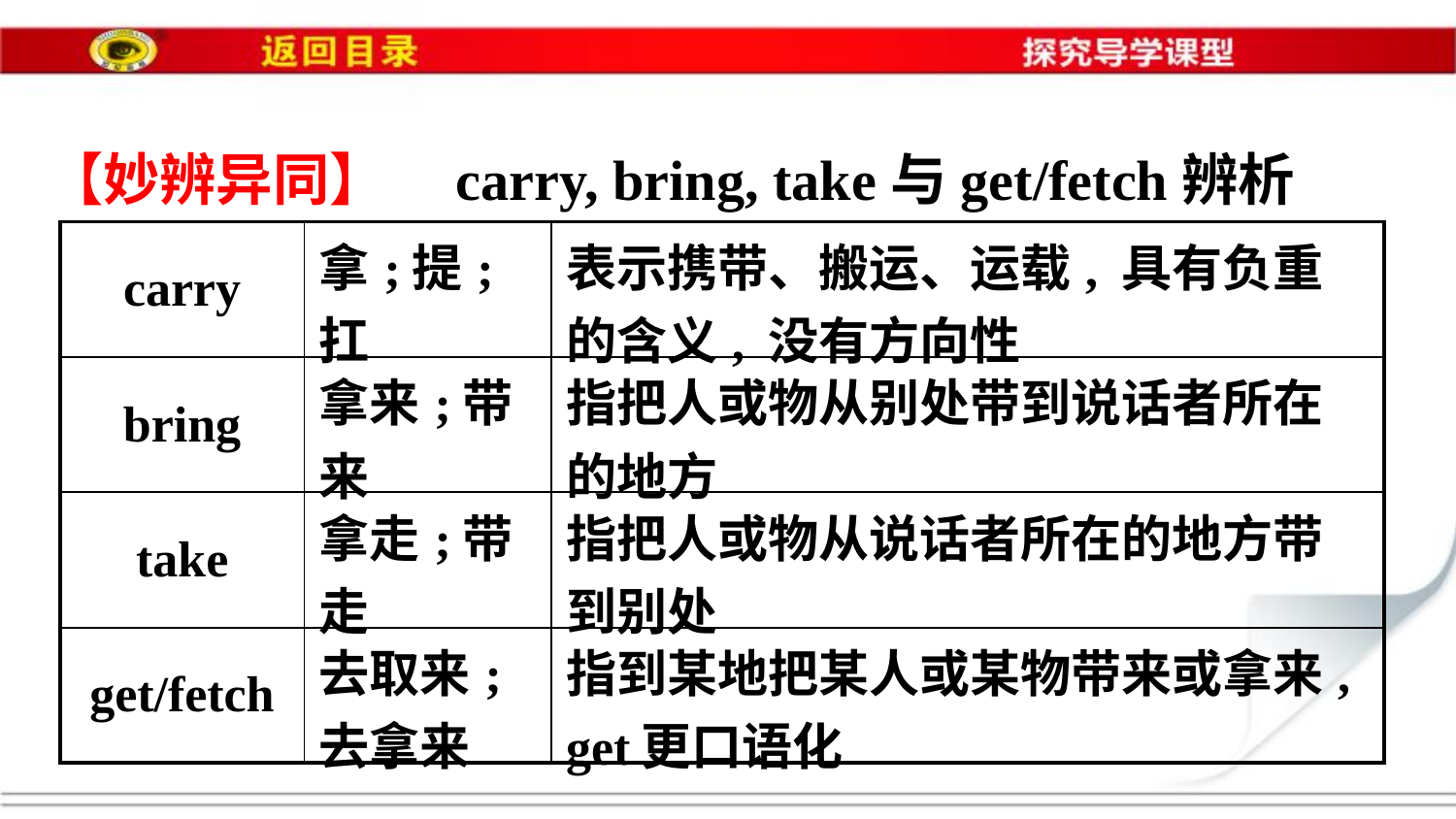

【妙辨异同】　carry, bring, take与get/fetch辨析
| carry | 拿;提;扛 | 表示携带、搬运、运载, 具有负重的含义, 没有方向性 |
| --- | --- | --- |
| bring | 拿来;带来 | 指把人或物从别处带到说话者所在的地方 |
| take | 拿走;带走 | 指把人或物从说话者所在的地方带到别处 |
| get/fetch | 去取来;去拿来 | 指到某地把某人或某物带来或拿来, get更口语化 |